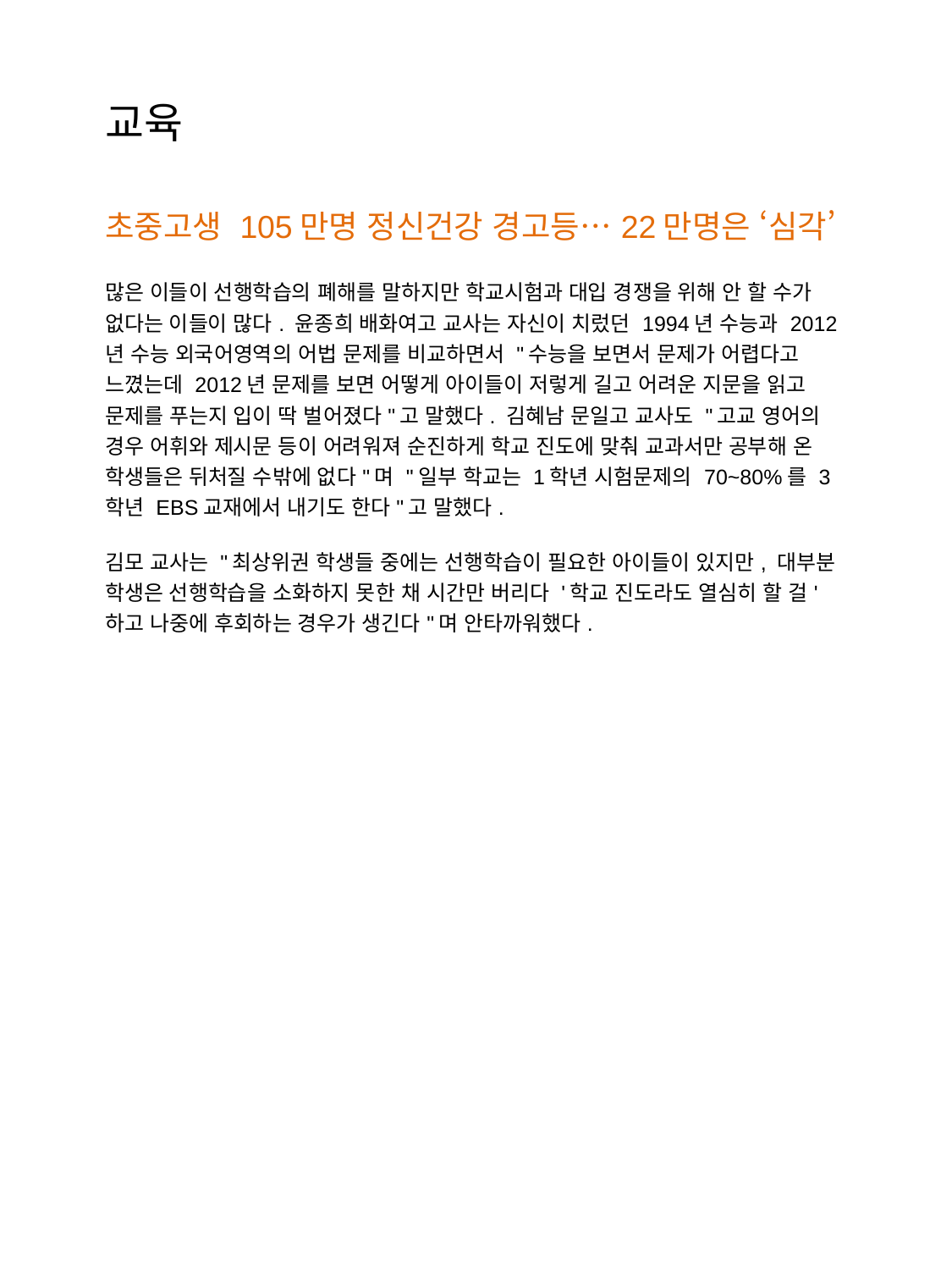

| 교육 |
| --- |
| 초중고생 105만명 정신건강 경고등…22만명은 ‘심각’ |
| 많은 이들이 선행학습의 폐해를 말하지만 학교시험과 대입 경쟁을 위해 안 할 수가 없다는 이들이 많다. 윤종희 배화여고 교사는 자신이 치렀던 1994년 수능과 2012년 수능 외국어영역의 어법 문제를 비교하면서 "수능을 보면서 문제가 어렵다고 느꼈는데 2012년 문제를 보면 어떻게 아이들이 저렇게 길고 어려운 지문을 읽고 문제를 푸는지 입이 딱 벌어졌다"고 말했다. 김혜남 문일고 교사도 "고교 영어의 경우 어휘와 제시문 등이 어려워져 순진하게 학교 진도에 맞춰 교과서만 공부해 온 학생들은 뒤처질 수밖에 없다"며 "일부 학교는 1학년 시험문제의 70~80%를 3학년 EBS교재에서 내기도 한다"고 말했다. 김모 교사는 "최상위권 학생들 중에는 선행학습이 필요한 아이들이 있지만, 대부분 학생은 선행학습을 소화하지 못한 채 시간만 버리다 '학교 진도라도 열심히 할 걸'하고 나중에 후회하는 경우가 생긴다"며 안타까워했다. |